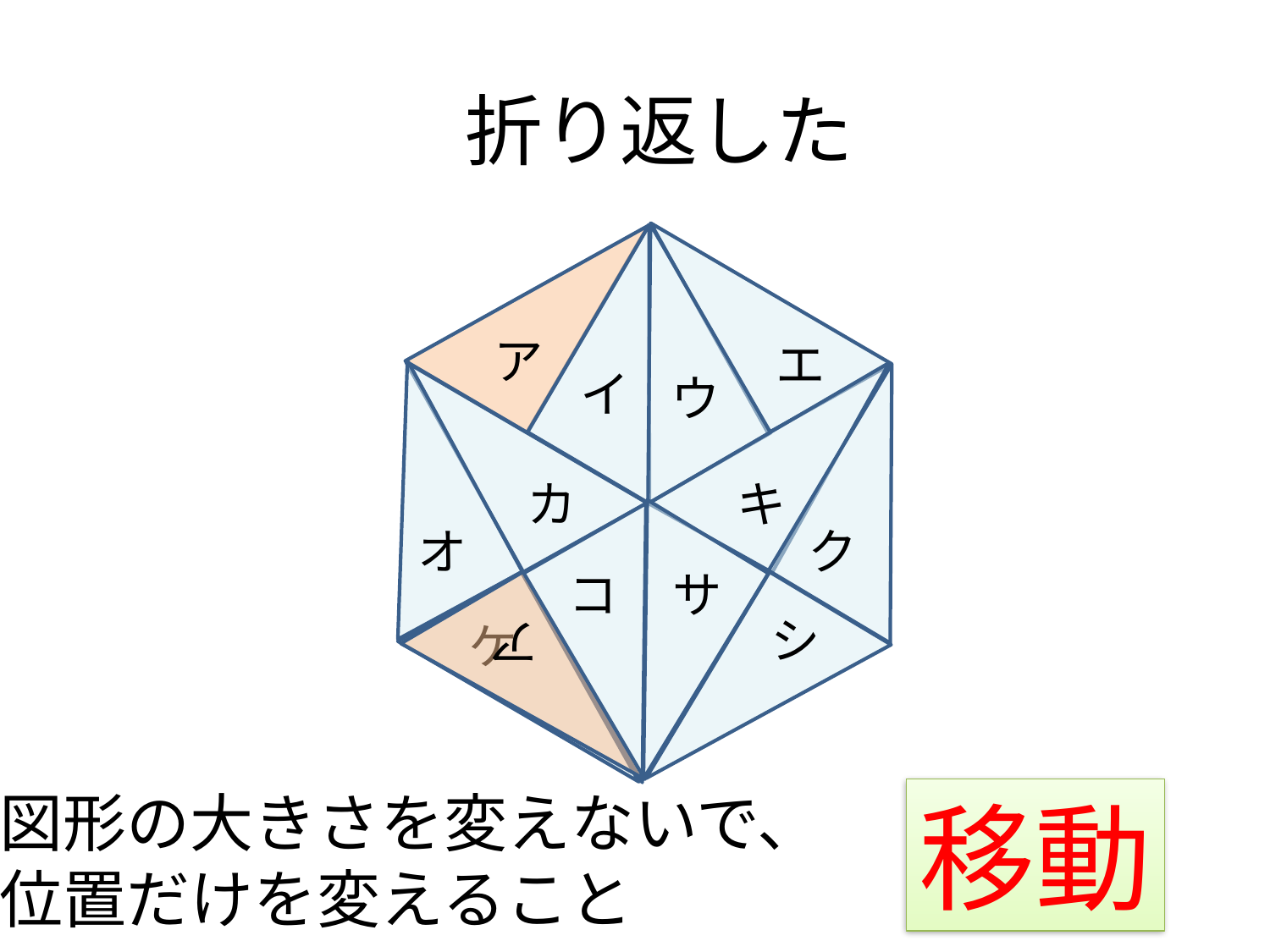

折り返した

ア

エ
イ
ウ

キ
カ
オ
ク

コ
サ

ア

シ
ケ
図形の大きさを変えないで、
位置だけを変えること
移動